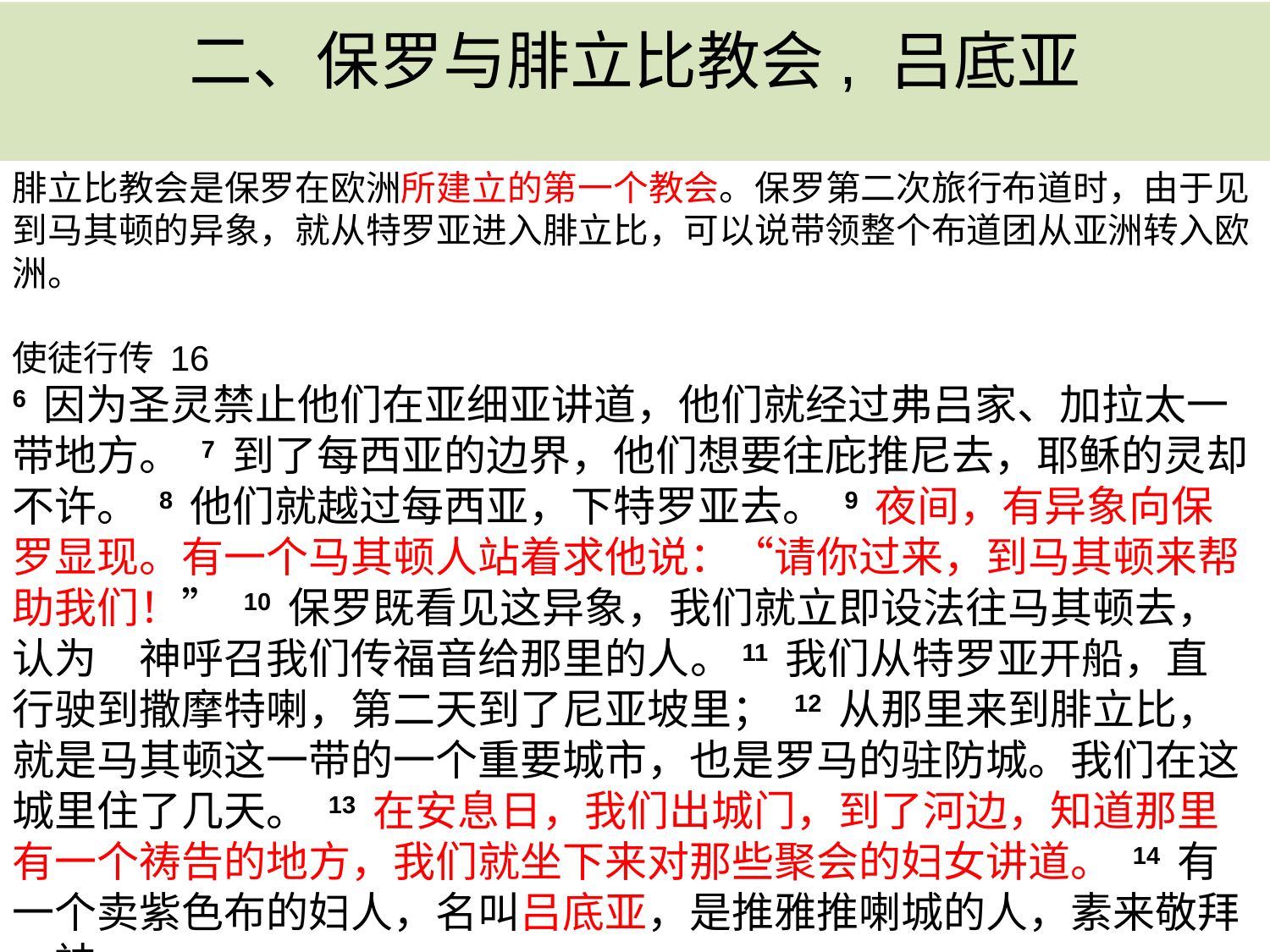

# 二、保罗与腓立比教会, 吕底亚
腓立比教会是保罗在欧洲所建立的第一个教会。保罗第二次旅行布道时，由于见 到马其顿的异象，就从特罗亚进入腓立比，可以说带领整个布道团从亚洲转入欧洲。

使徒行传 16
6 因为圣灵禁止他们在亚细亚讲道，他们就经过弗吕家、加拉太一带地方。 7 到了每西亚的边界，他们想要往庇推尼去，耶稣的灵却不许。 8 他们就越过每西亚，下特罗亚去。 9 夜间，有异象向保罗显现。有一个马其顿人站着求他说：“请你过来，到马其顿来帮助我们！” 10 保罗既看见这异象，我们就立即设法往马其顿去，认为　神呼召我们传福音给那里的人。11 我们从特罗亚开船，直行驶到撒摩特喇，第二天到了尼亚坡里； 12 从那里来到腓立比，就是马其顿这一带的一个重要城市，也是罗马的驻防城。我们在这城里住了几天。 13 在安息日，我们出城门，到了河边，知道那里有一个祷告的地方，我们就坐下来对那些聚会的妇女讲道。 14 有一个卖紫色布的妇人，名叫吕底亚，是推雅推喇城的人，素来敬拜　神。